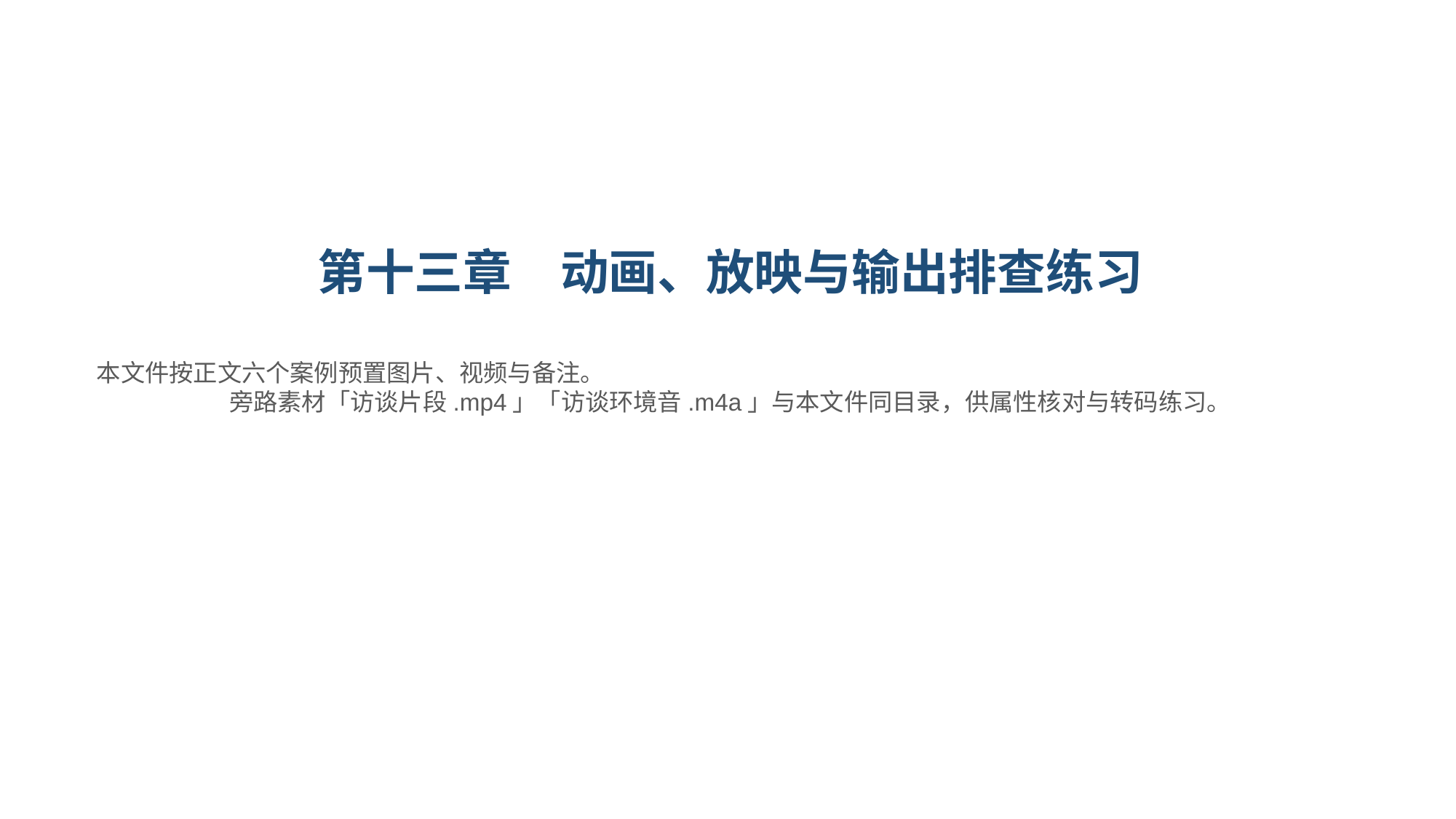

第十三章　动画、放映与输出排查练习
本文件按正文六个案例预置图片、视频与备注。
旁路素材「访谈片段.mp4」「访谈环境音.m4a」与本文件同目录，供属性核对与转码练习。